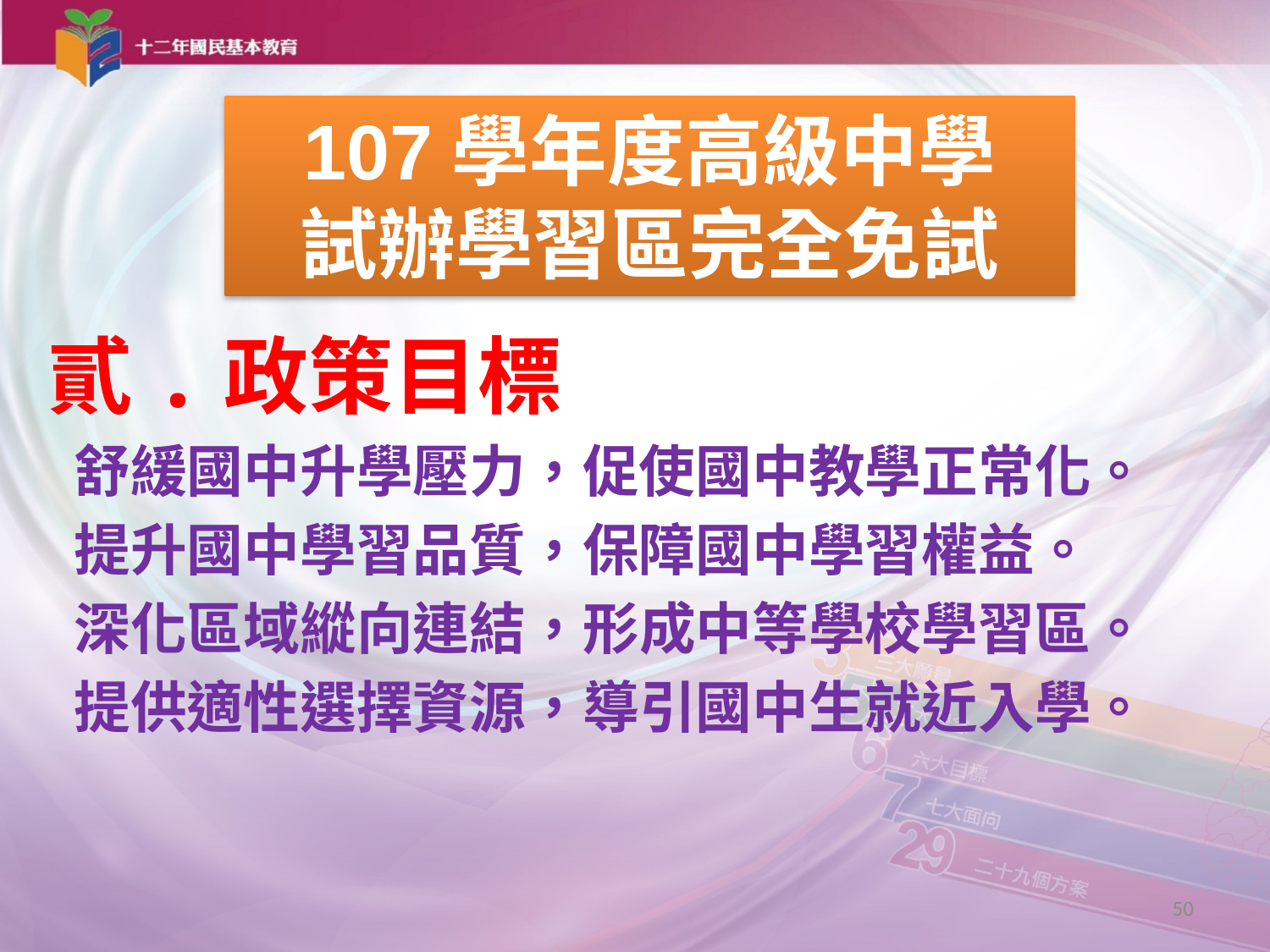

107學年度高級中學
試辦學習區完全免試
貳.政策目標
 舒緩國中升學壓力，促使國中教學正常化。
 提升國中學習品質，保障國中學習權益。
 深化區域縱向連結，形成中等學校學習區。
 提供適性選擇資源，導引國中生就近入學。

50